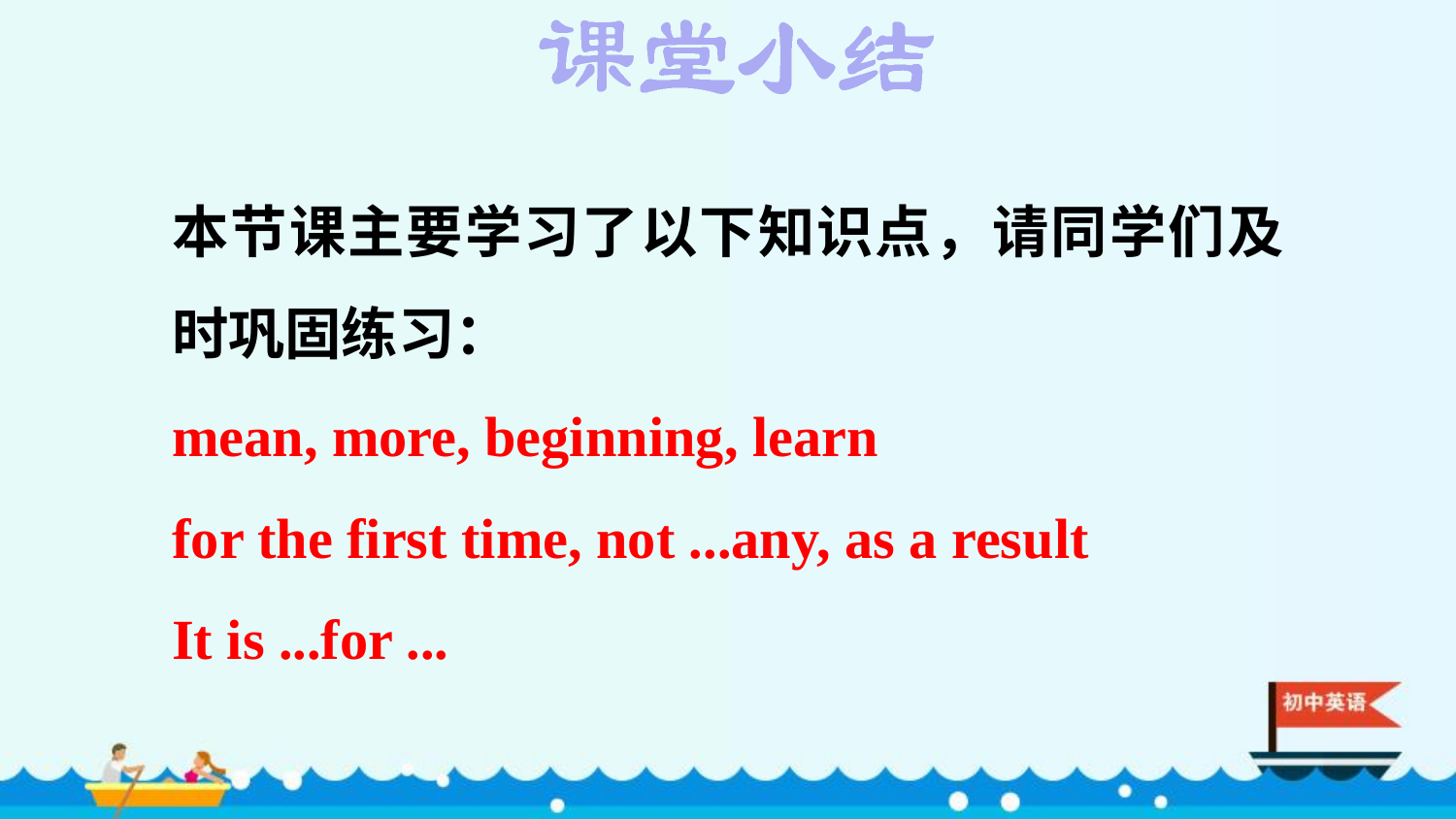

本节课主要学习了以下知识点，请同学们及时巩固练习：
mean, more, beginning, learn
for the first time, not ...any, as a result
It is ...for ...